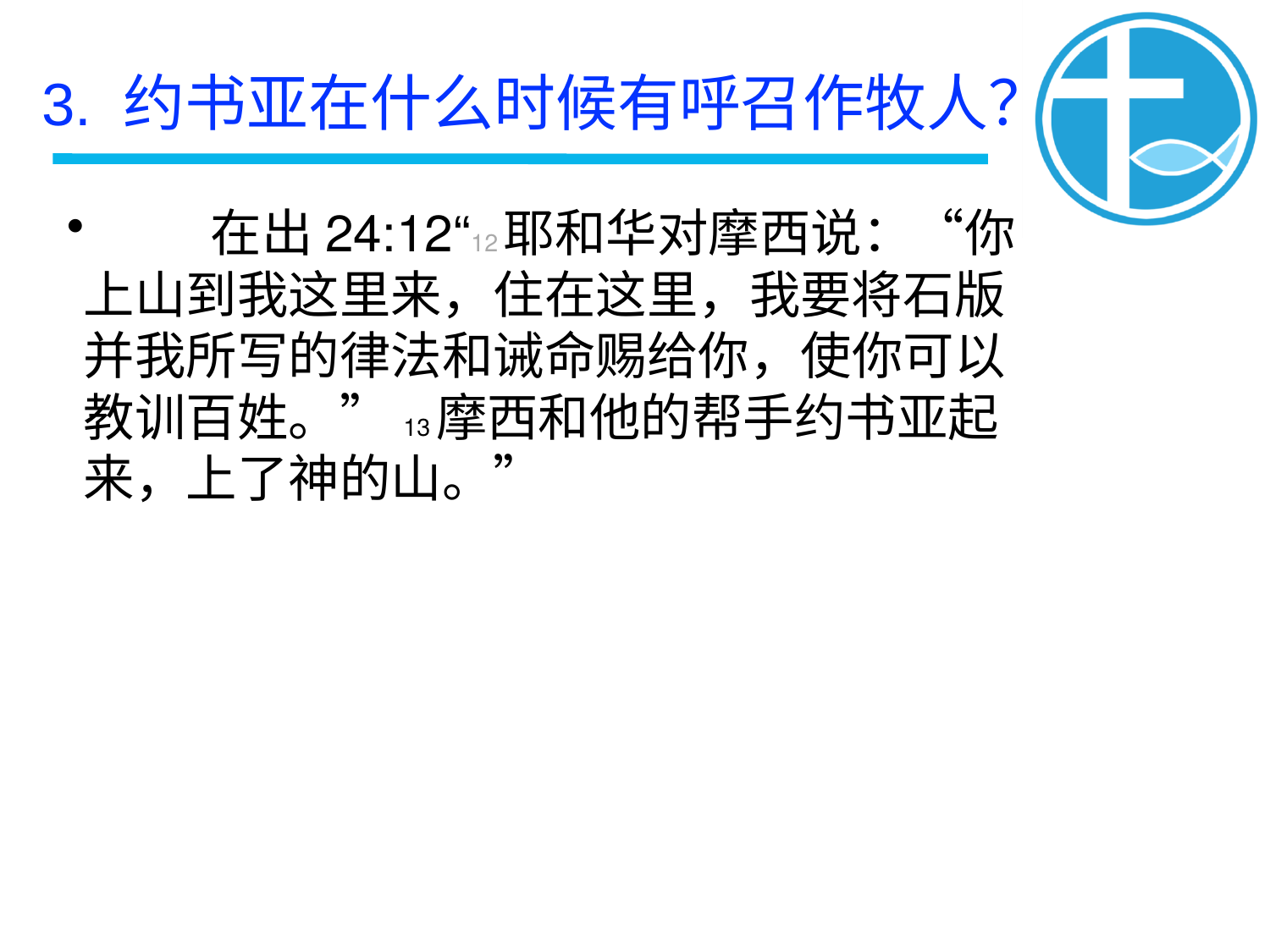

3. 约书亚在什么时候有呼召作牧人？
	在出24:12“12耶和华对摩西说：“你上山到我这里来，住在这里，我要将石版并我所写的律法和诫命赐给你，使你可以教训百姓。”13摩西和他的帮手约书亚起来，上了神的山。”